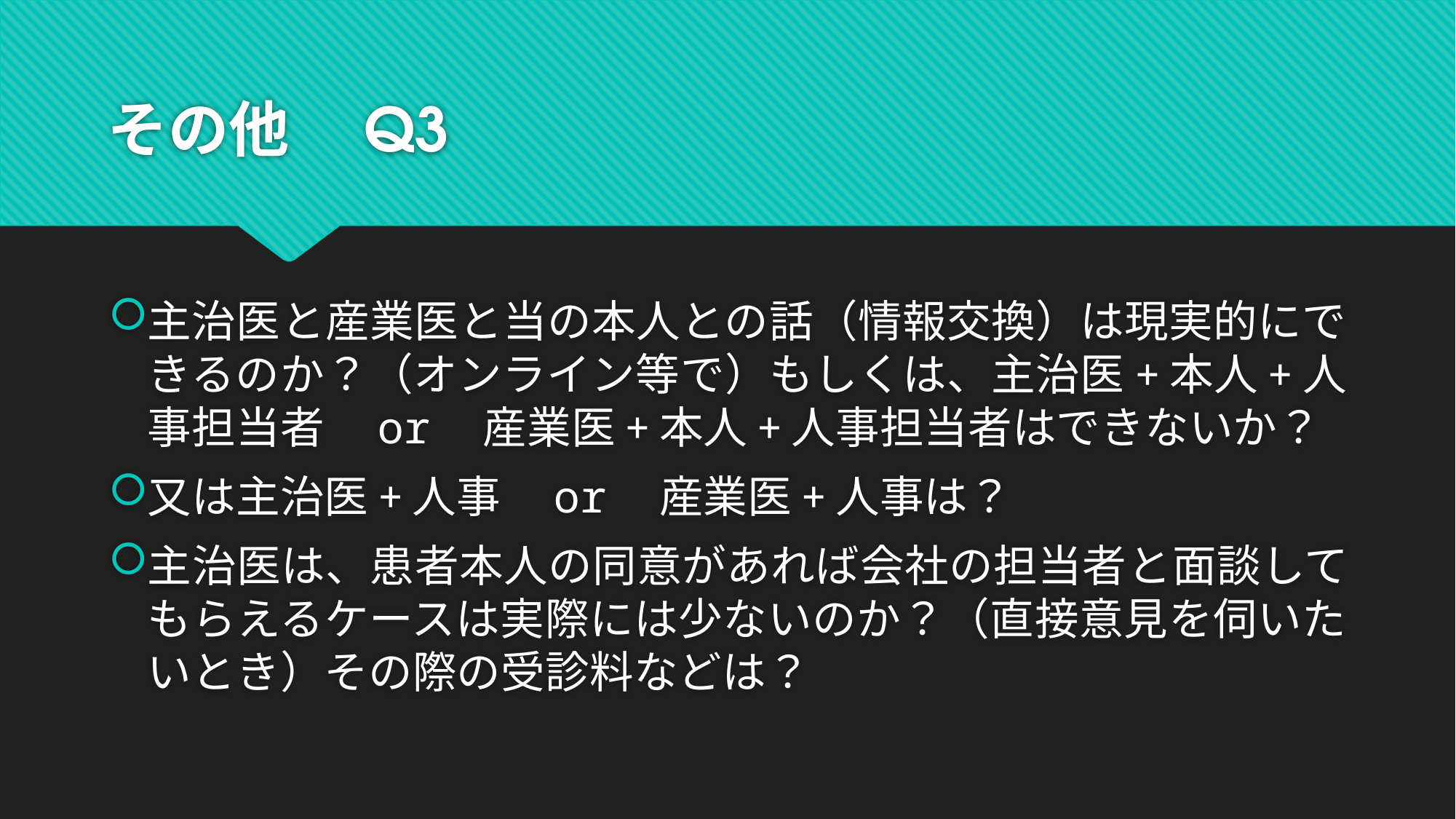

# その他　Q3
主治医と産業医と当の本人との話（情報交換）は現実的にできるのか？（オンライン等で）もしくは、主治医+本人+人事担当者　or　産業医+本人+人事担当者はできないか？
又は主治医+人事　or　産業医+人事は？
主治医は、患者本人の同意があれば会社の担当者と面談してもらえるケースは実際には少ないのか？（直接意見を伺いたいとき）その際の受診料などは？